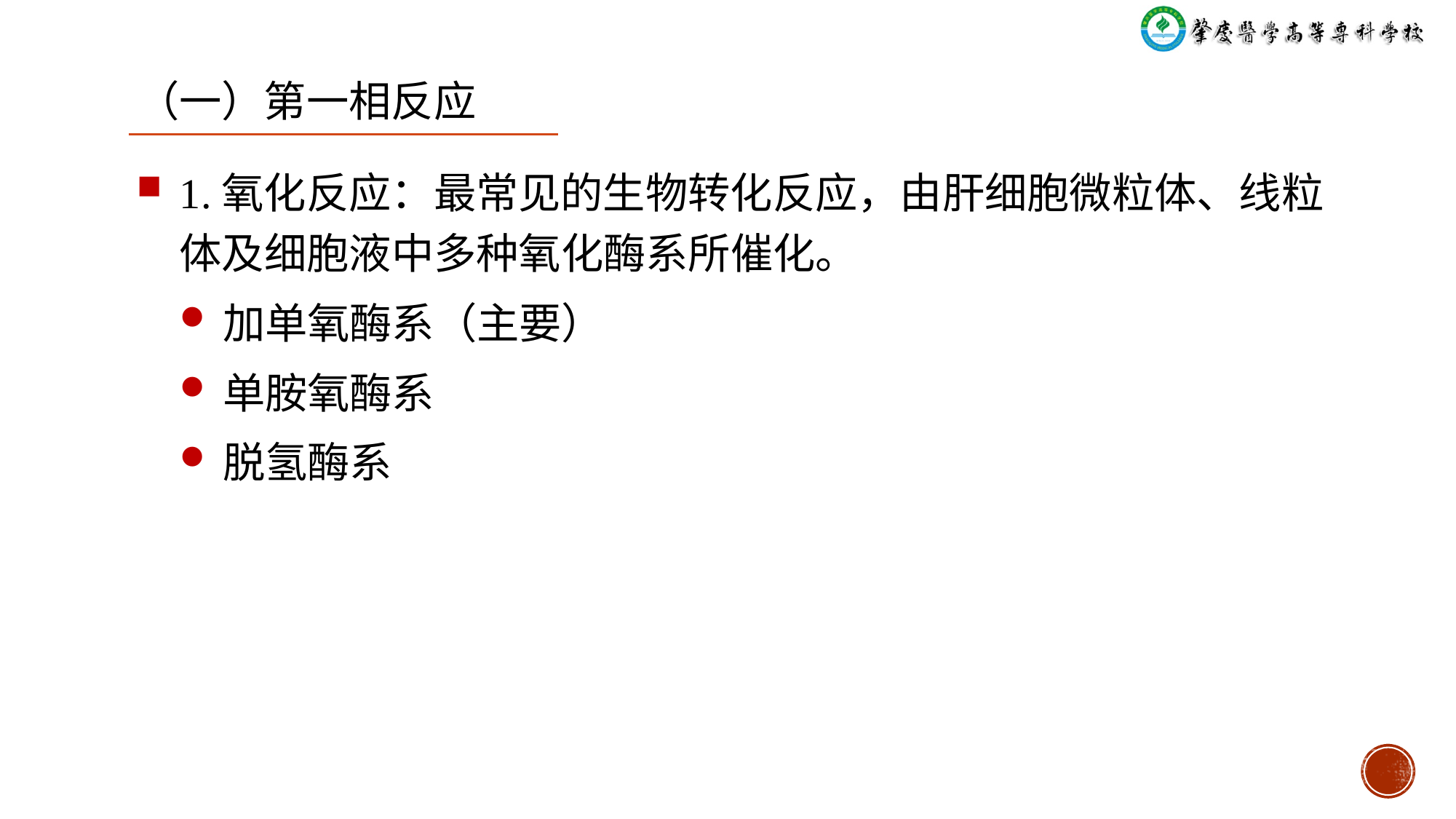

（一）第一相反应
1.氧化反应：最常见的生物转化反应，由肝细胞微粒体、线粒体及细胞液中多种氧化酶系所催化。
加单氧酶系（主要）
单胺氧酶系
脱氢酶系